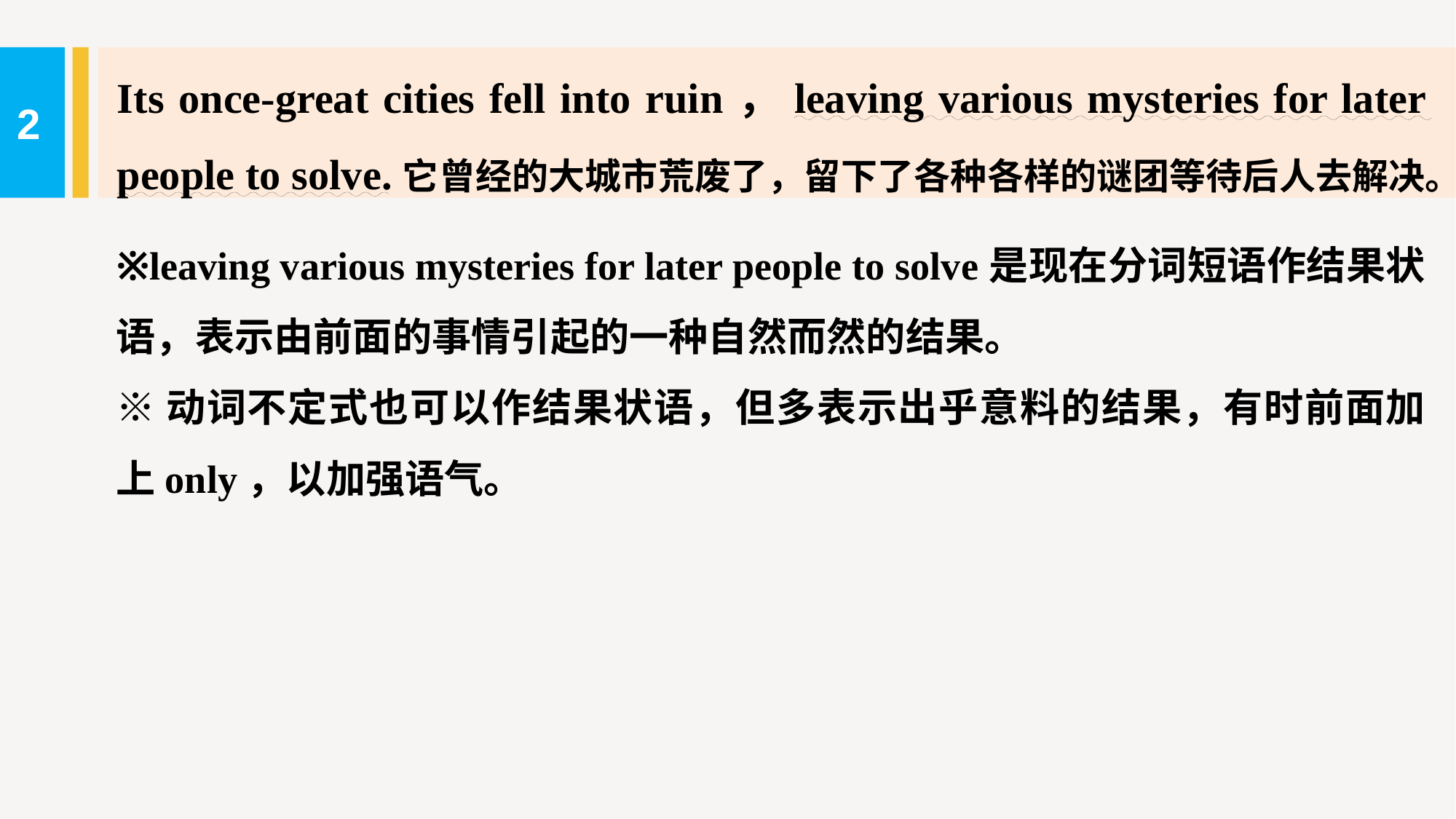

Its once-great cities fell into ruin，leaving various mysteries for later people to solve.它曾经的大城市荒废了，留下了各种各样的谜团等待后人去解决。

2
※leaving various mysteries for later people to solve是现在分词短语作结果状语，表示由前面的事情引起的一种自然而然的结果。
※动词不定式也可以作结果状语，但多表示出乎意料的结果，有时前面加上only，以加强语气。